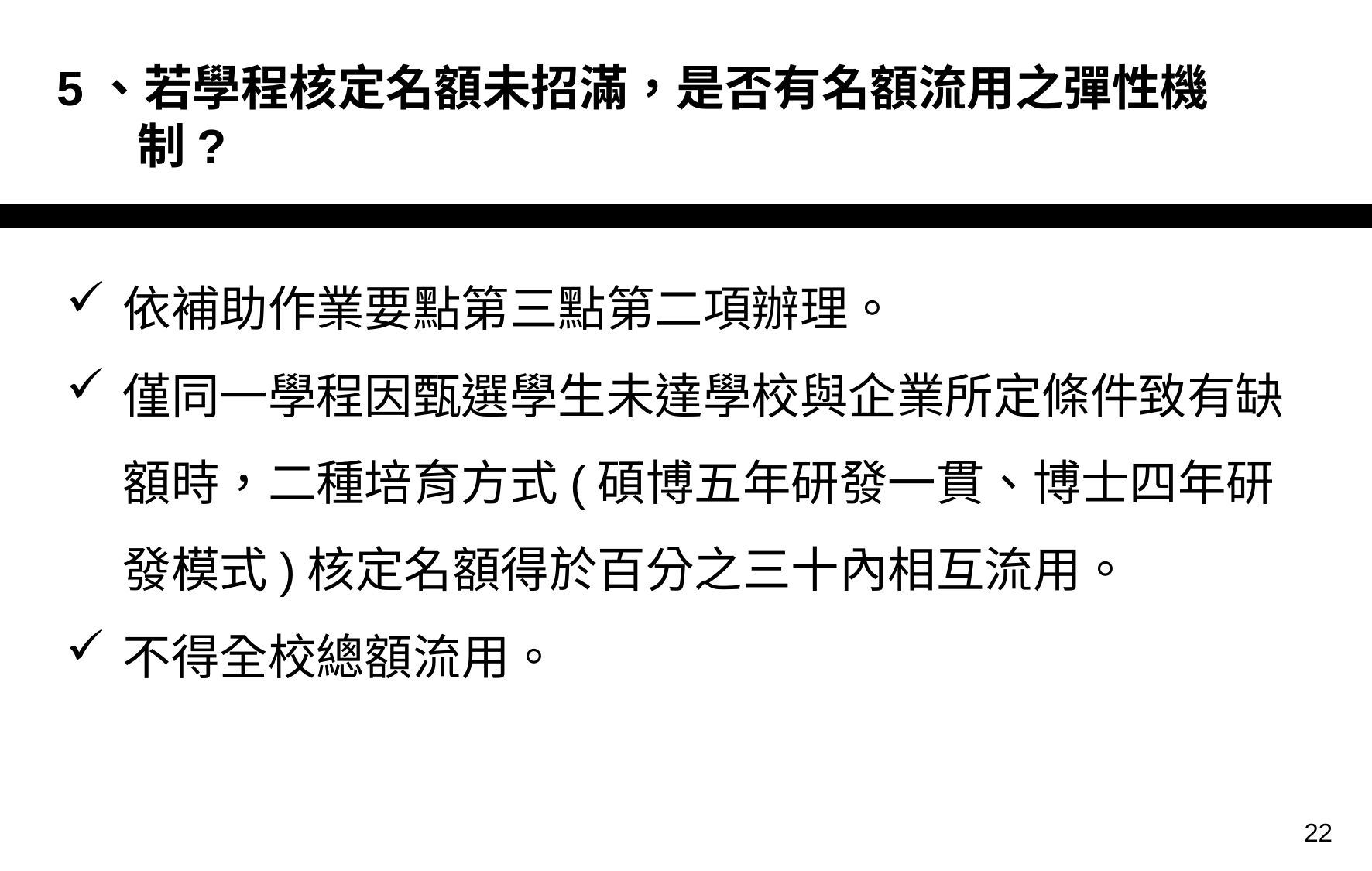

5、若學程核定名額未招滿，是否有名額流用之彈性機制?
依補助作業要點第三點第二項辦理。
僅同一學程因甄選學生未達學校與企業所定條件致有缺額時，二種培育方式(碩博五年研發一貫、博士四年研發模式)核定名額得於百分之三十內相互流用。
不得全校總額流用。
22